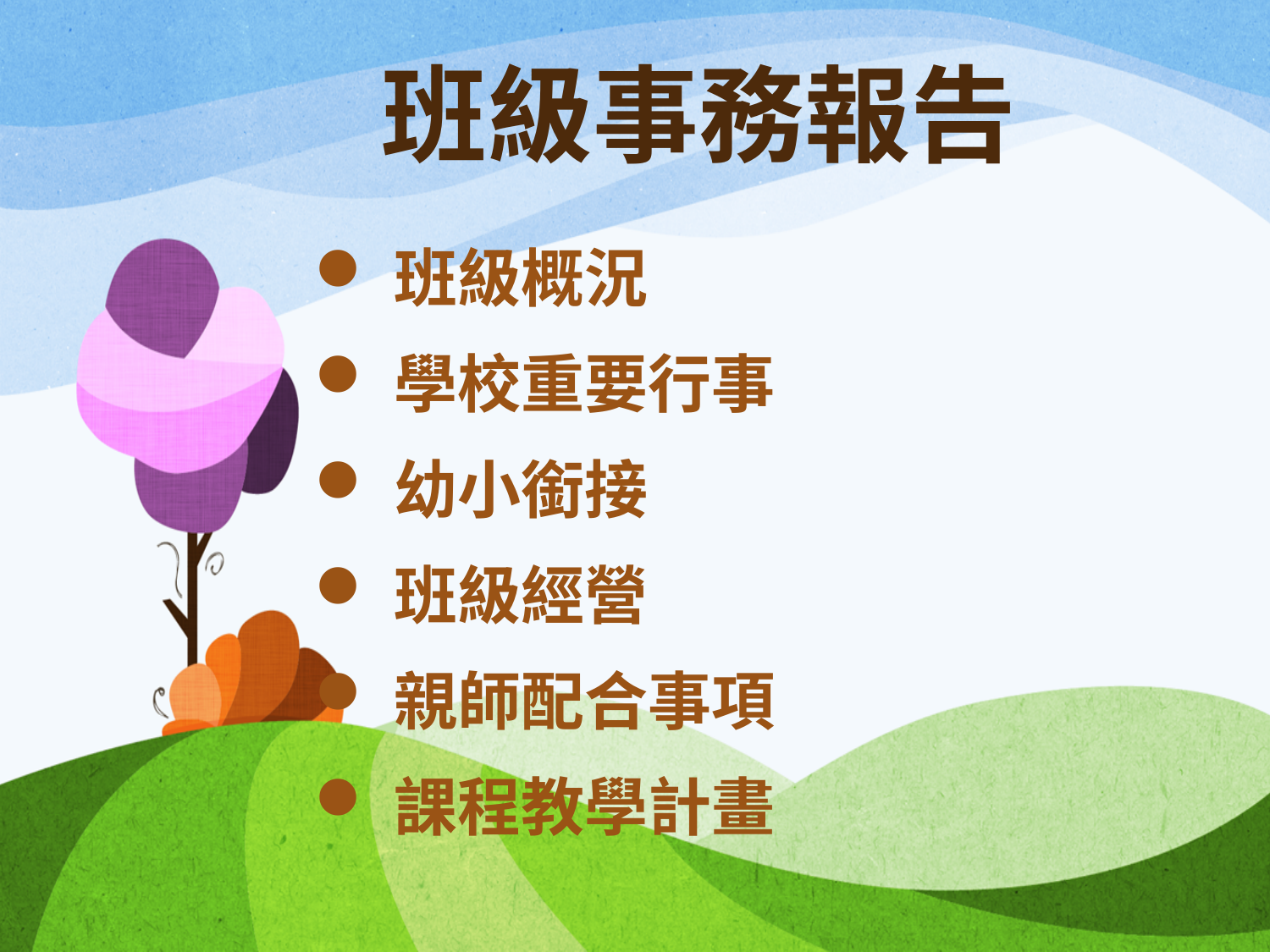

# 班級事務報告
班級概況
學校重要行事
幼小銜接
班級經營
親師配合事項
課程教學計畫